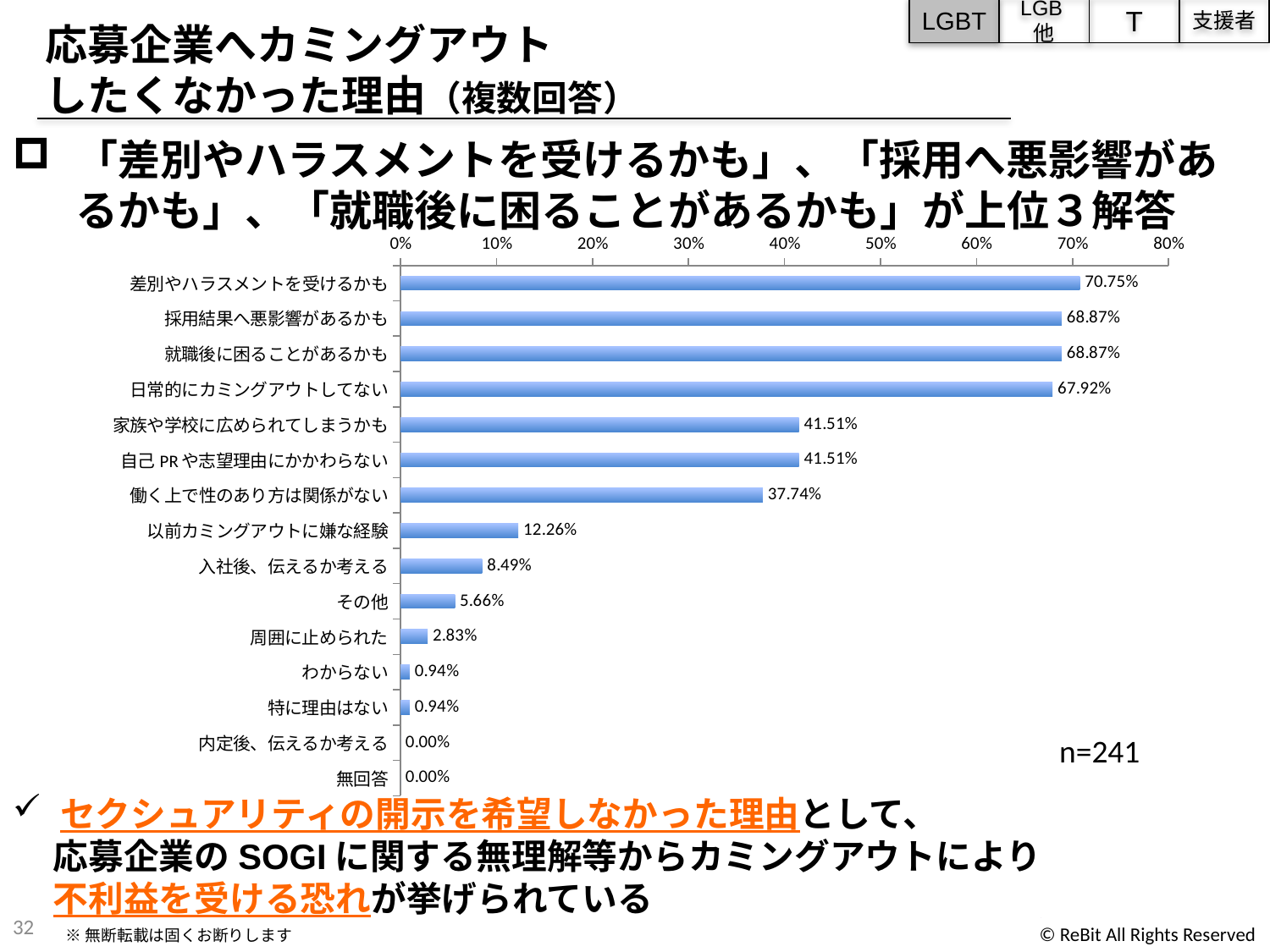

LGBT
LGB他
T
支援者
応募企業へカミングアウト
したくなかった理由（複数回答）
「差別やハラスメントを受けるかも」、「採用へ悪影響があるかも」、「就職後に困ることがあるかも」が上位３解答

### Chart

| Category |  |
|---|---|
| 差別やハラスメントを受けるかも | 0.707547169811321 |
| 採用結果へ悪影響があるかも | 0.688679245283019 |
| 就職後に困ることがあるかも | 0.688679245283019 |
| 日常的にカミングアウトしてない | 0.679245283018868 |
| 家族や学校に広められてしまうかも | 0.415094339622642 |
| 自己PRや志望理由にかかわらない | 0.415094339622642 |
| 働く上で性のあり方は関係がない | 0.377358490566038 |
| 以前カミングアウトに嫌な経験 | 0.122641509433962 |
| 入社後、伝えるか考える | 0.0849056603773585 |
| その他 | 0.0566037735849056 |
| 周囲に止められた | 0.0283018867924528 |
| わからない | 0.00943396226415094 |
| 特に理由はない | 0.00943396226415094 |
| 内定後、伝えるか考える | 0.0 |
| 無回答 | 0.0 |
n=241
セクシュアリティの開示を希望しなかった理由として、
    応募企業のSOGIに関する無理解等からカミングアウトにより
    不利益を受ける恐れが挙げられている

32